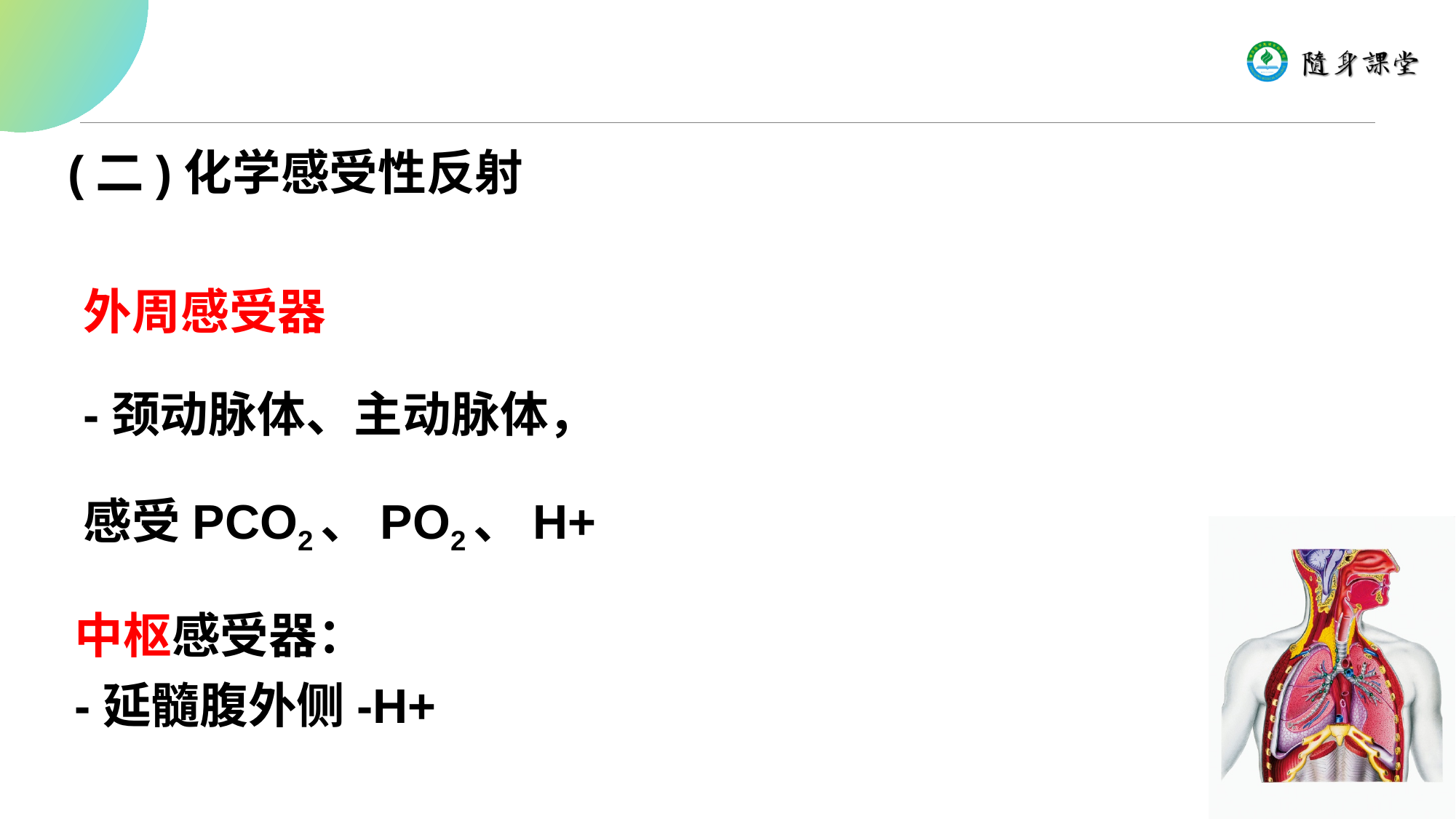

# (二)化学感受性反射
外周感受器
-颈动脉体、主动脉体，
感受PCO2、PO2、H+

中枢感受器：
-延髓腹外侧-H+